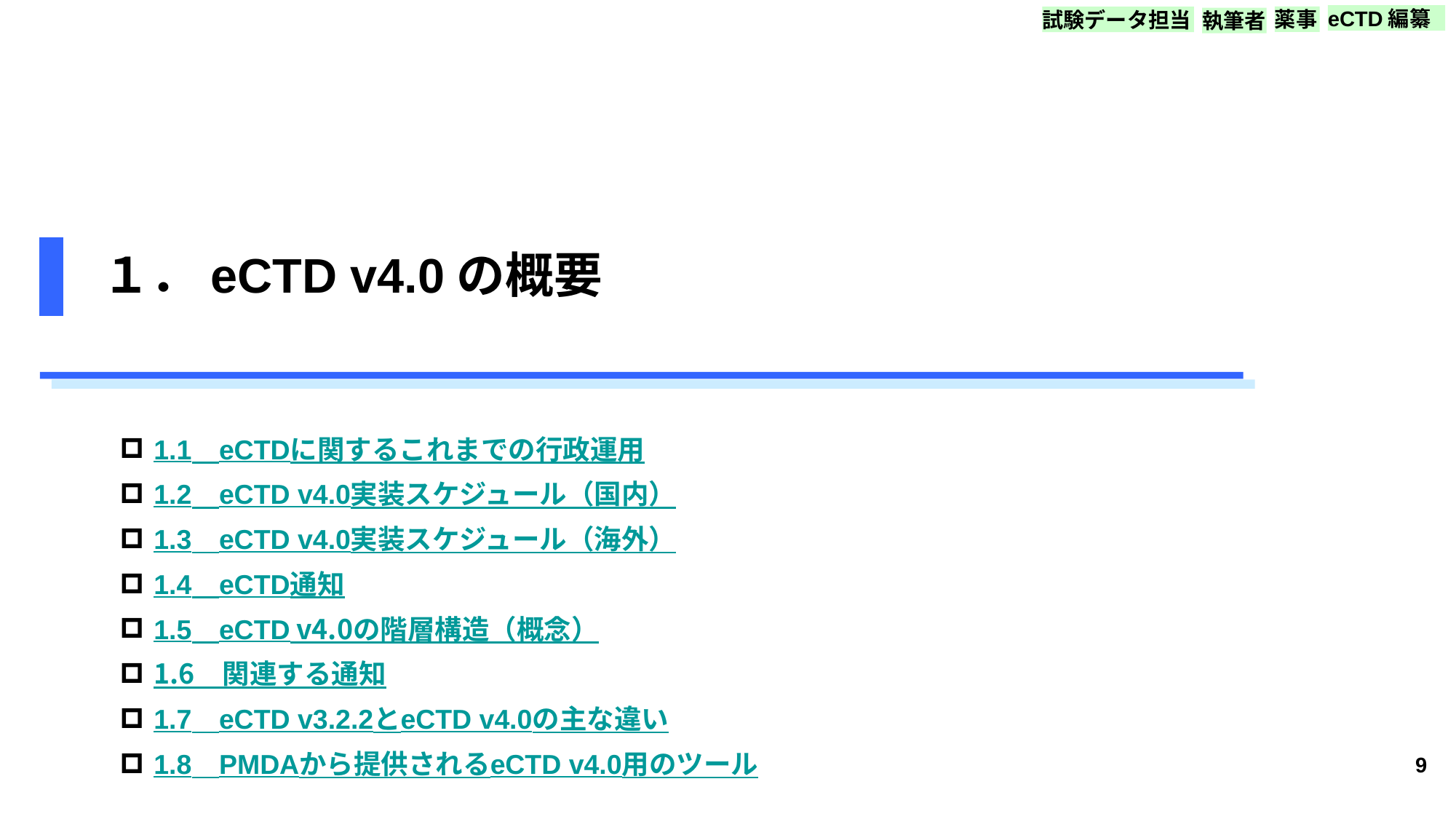

eCTD編纂
薬事
試験データ担当
執筆者
# １．eCTD v4.0の概要
1.1　eCTDに関するこれまでの行政運用
1.2　eCTD v4.0実装スケジュール（国内）
1.3　eCTD v4.0実装スケジュール（海外）
1.4　eCTD通知
1.5　eCTD v4.0の階層構造（概念）
1.6　関連する通知
1.7　eCTD v3.2.2とeCTD v4.0の主な違い
1.8　PMDAから提供されるeCTD v4.0用のツール
9